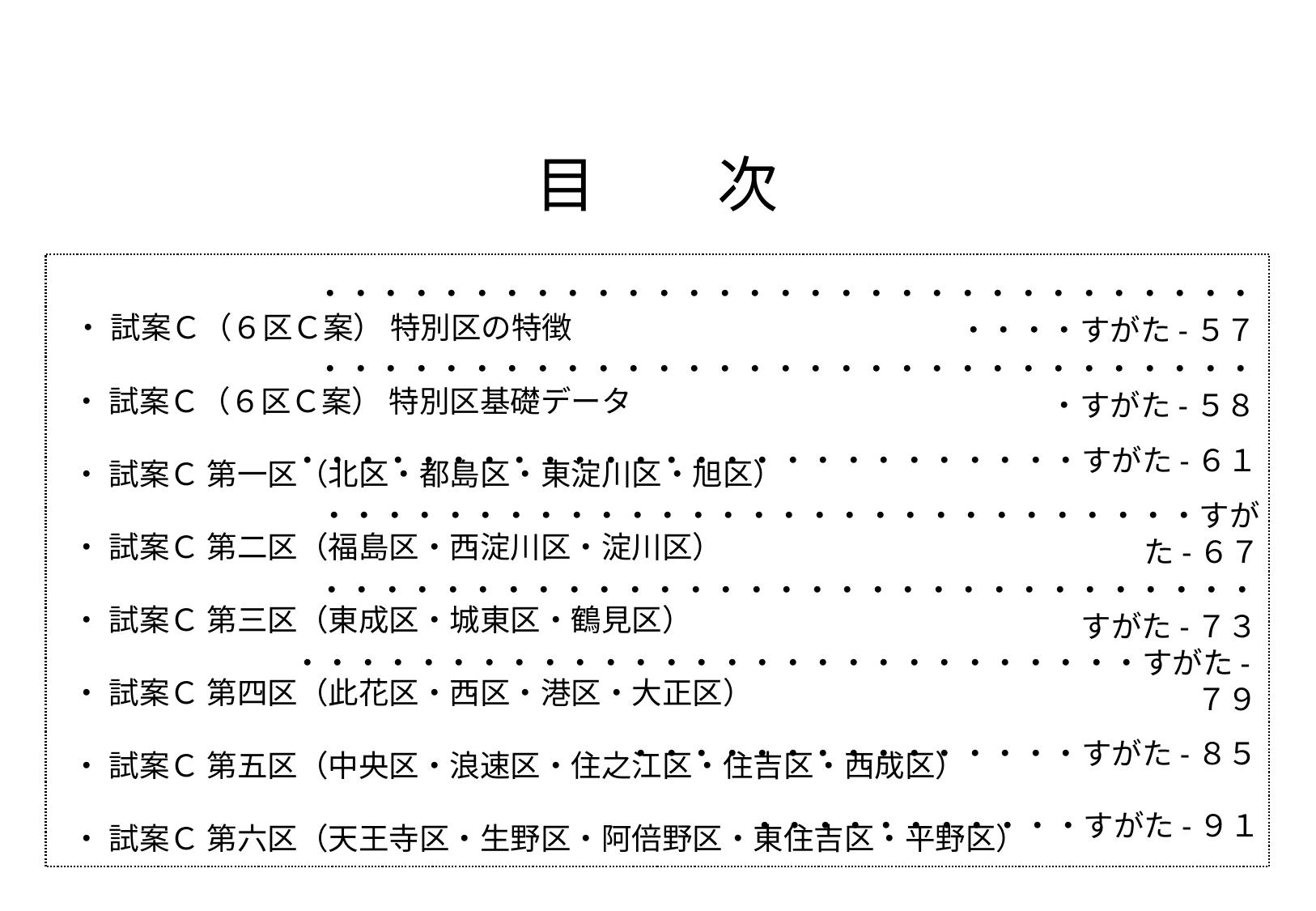

# 目　　次
 ・ 試案Ｃ（６区Ｃ案） 特別区の特徴
 ・ 試案Ｃ（６区Ｃ案） 特別区基礎データ
 ・ 試案Ｃ 第一区（北区・都島区・東淀川区・旭区）
 ・ 試案Ｃ 第二区（福島区・西淀川区・淀川区）
 ・ 試案Ｃ 第三区（東成区・城東区・鶴見区）
 ・ 試案Ｃ 第四区（此花区・西区・港区・大正区）
 ・ 試案Ｃ 第五区（中央区・浪速区・住之江区・住吉区・西成区）
 ・ 試案Ｃ 第六区（天王寺区・生野区・阿倍野区・東住吉区・平野区）
・・・・・・・・・・・・・・・・・・・・・・・・・・・・・・・・・・・すがた-５７
・・・・・・・・・・・・・・・・・・・・・・・・・・・・・・・・すがた-５８
・・・・・・・・・・・・・・・・・・・・・・・・・・すがた-６１
・・・・・・・・・・・・・・・・・・・・・・・・・・・・・すがた-６７
・・・・・・・・・・・・・・・・・・・・・・・・・・・・・・・すがた-７３
・・・・・・・・・・・・・・・・・・・・・・・・・・・・すがた-７９
・・・・・・・・・・・・・・・すがた-８５
・・・・・・・・・・・すがた-９１